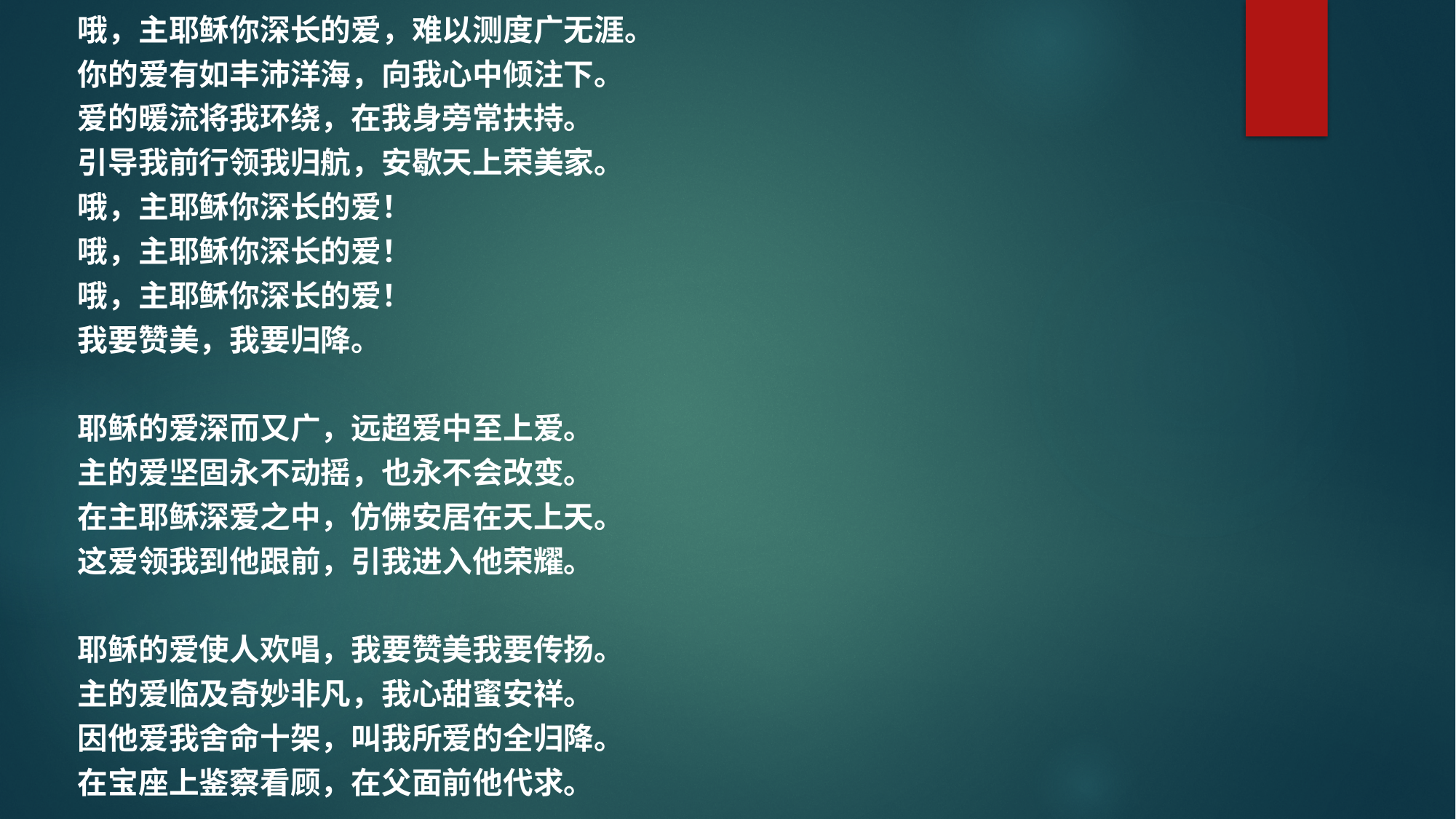

哦，主耶稣你深长的爱，难以测度广无涯。
你的爱有如丰沛洋海，向我心中倾注下。
爱的暖流将我环绕，在我身旁常扶持。
引导我前行领我归航，安歇天上荣美家。
哦，主耶稣你深长的爱！
哦，主耶稣你深长的爱！
哦，主耶稣你深长的爱！
我要赞美，我要归降。

耶稣的爱深而又广，远超爱中至上爱。
主的爱坚固永不动摇，也永不会改变。
在主耶稣深爱之中，仿佛安居在天上天。
这爱领我到他跟前，引我进入他荣耀。

耶稣的爱使人欢唱，我要赞美我要传扬。
主的爱临及奇妙非凡，我心甜蜜安祥。
因他爱我舍命十架，叫我所爱的全归降。
在宝座上鉴察看顾，在父面前他代求。